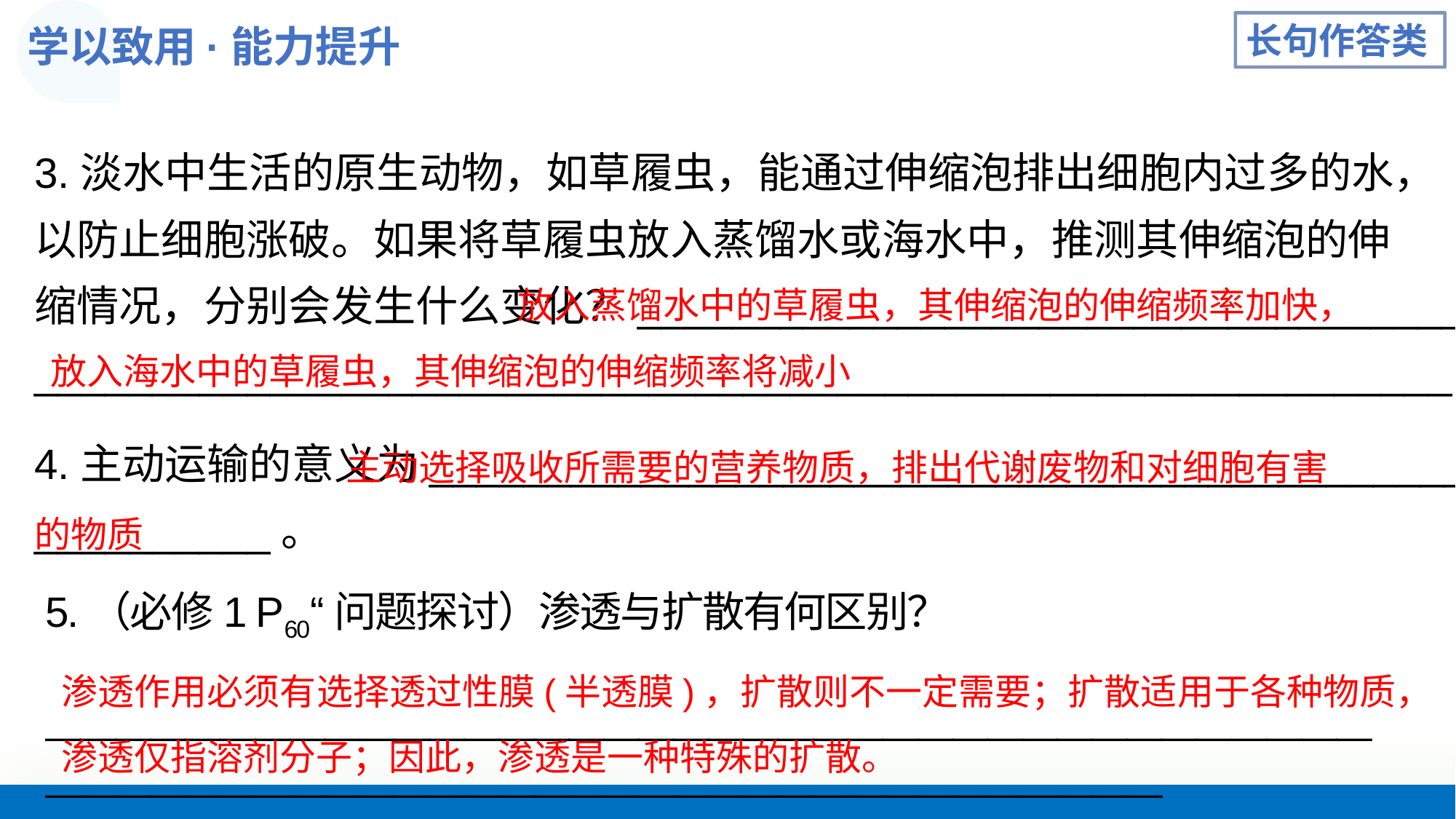

学以致用·能力提升
长句作答类
3.淡水中生活的原生动物，如草履虫，能通过伸缩泡排出细胞内过多的水，
以防止细胞涨破。如果将草履虫放入蒸馏水或海水中，推测其伸缩泡的伸
缩情况，分别会发生什么变化？_________________________________________
____________________________________________________________。
                                                        放入蒸馏水中的草履虫，其伸缩泡的伸缩频率加快，放入海水中的草履虫，其伸缩泡的伸缩频率将减小
4.主动运输的意义为____________________________________________________
__________。
                                     主动选择吸收所需要的营养物质，排出代谢废物和对细胞有害的物质
5.（必修1 P60“问题探讨）渗透与扩散有何区别？

——————————————————————————————————————————————————————————————————————
渗透作用必须有选择透过性膜(半透膜)，扩散则不一定需要；扩散适用于各种物质，渗透仅指溶剂分子；因此，渗透是一种特殊的扩散。